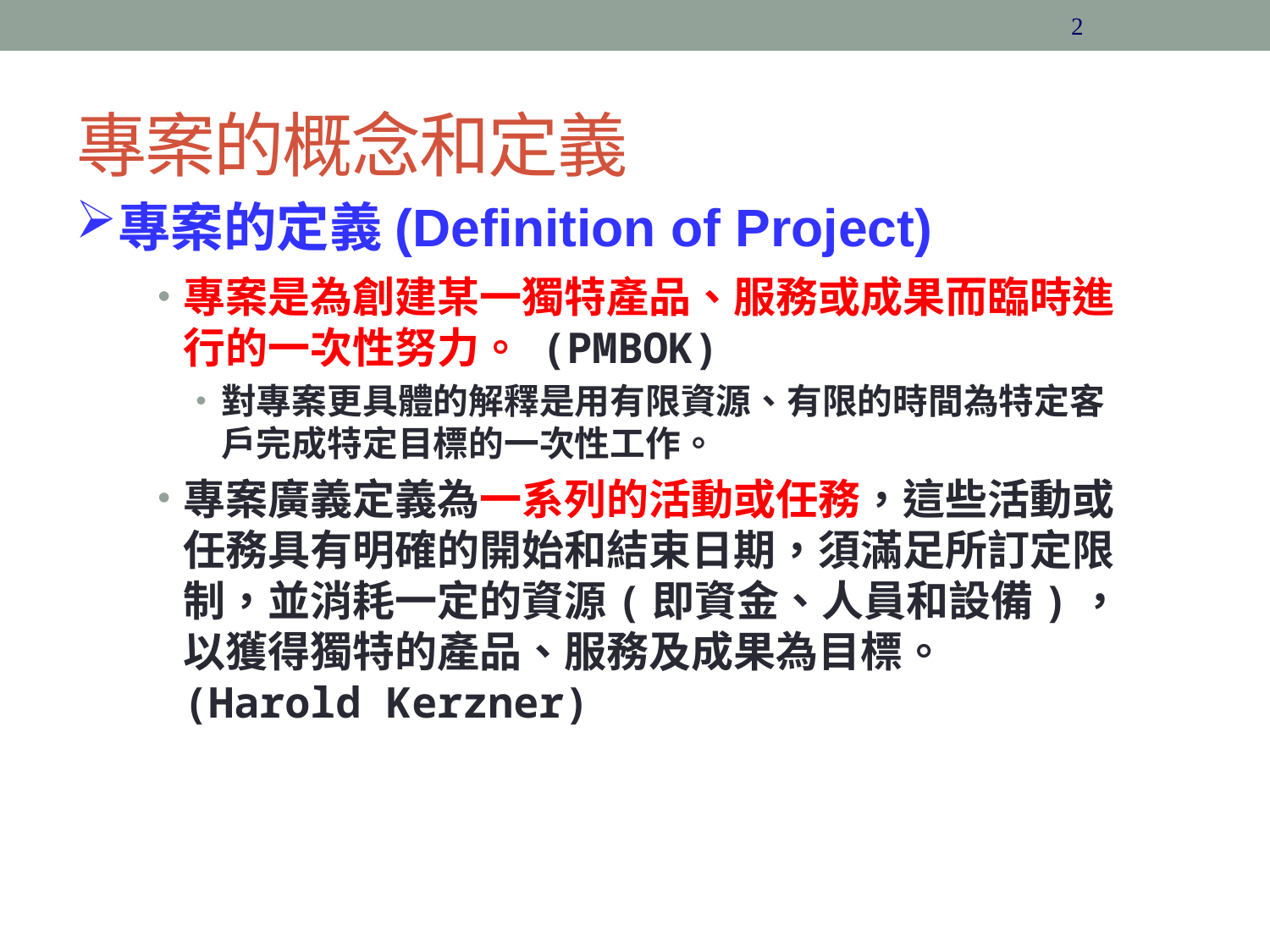

2
# 專案的概念和定義
專案的定義(Definition of Project)
專案是為創建某一獨特產品、服務或成果而臨時進行的一次性努力。 (PMBOK)
對專案更具體的解釋是用有限資源、有限的時間為特定客戶完成特定目標的一次性工作。
專案廣義定義為一系列的活動或任務，這些活動或任務具有明確的開始和結束日期，須滿足所訂定限制，並消耗一定的資源(即資金、人員和設備)，以獲得獨特的產品、服務及成果為目標。(Harold Kerzner)